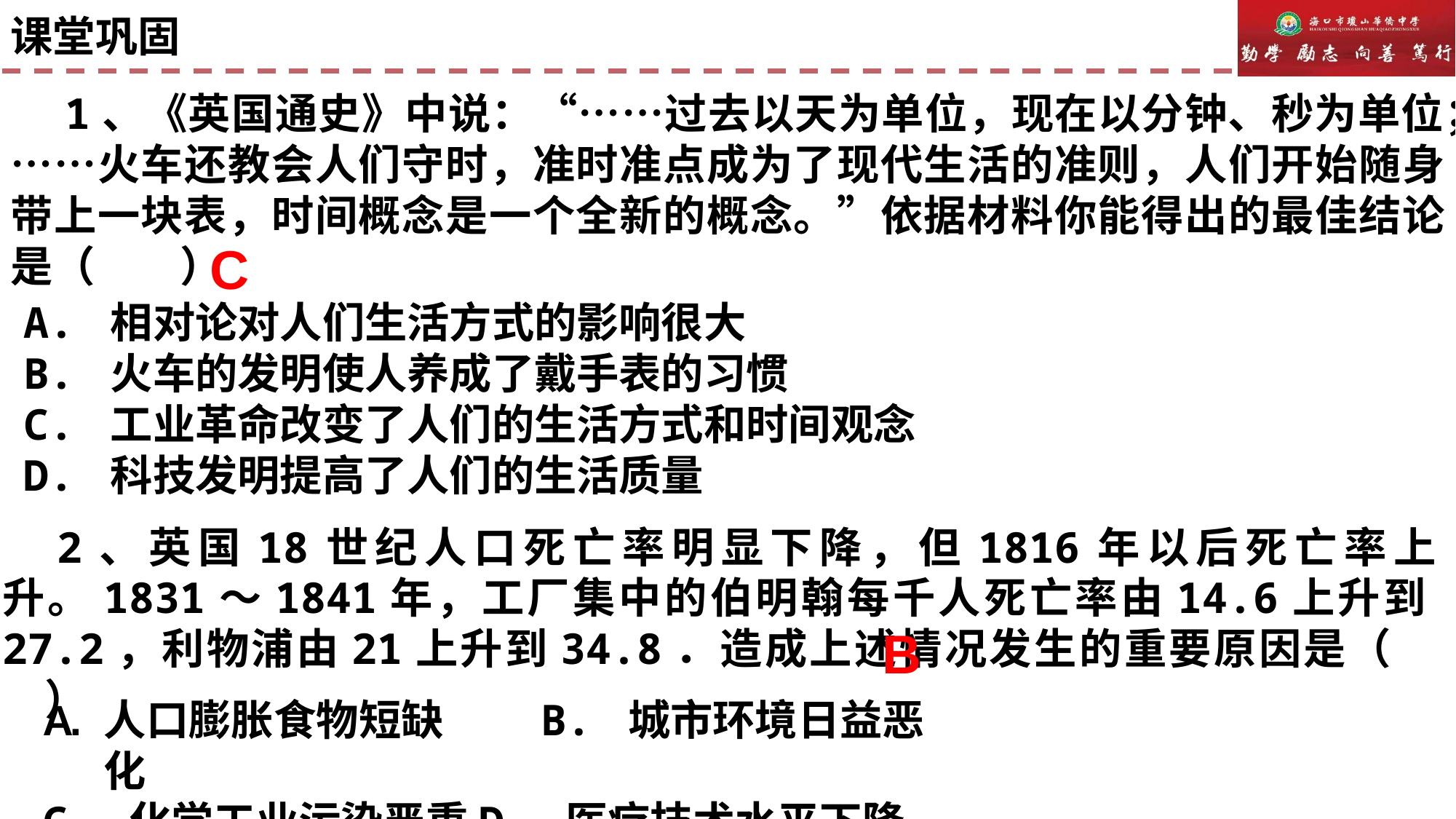

课堂巩固
1、《英国通史》中说：“……过去以天为单位，现在以分钟、秒为单位；……火车还教会人们守时，准时准点成为了现代生活的准则，人们开始随身带上一块表，时间概念是一个全新的概念。”依据材料你能得出的最佳结论是（　　）
C
A. 相对论对人们生活方式的影响很大
B. 火车的发明使人养成了戴手表的习惯
C. 工业革命改变了人们的生活方式和时间观念
D. 科技发明提高了人们的生活质量
2、英国18世纪人口死亡率明显下降，但1816年以后死亡率上升。1831～1841年，工厂集中的伯明翰每千人死亡率由14.6上升到27.2，利物浦由21上升到34.8．造成上述情况发生的重要原因是（　　）
B
人口膨胀食物短缺	B. 城市环境日益恶化
C. 化学工业污染严重	D. 医疗技术水平下降